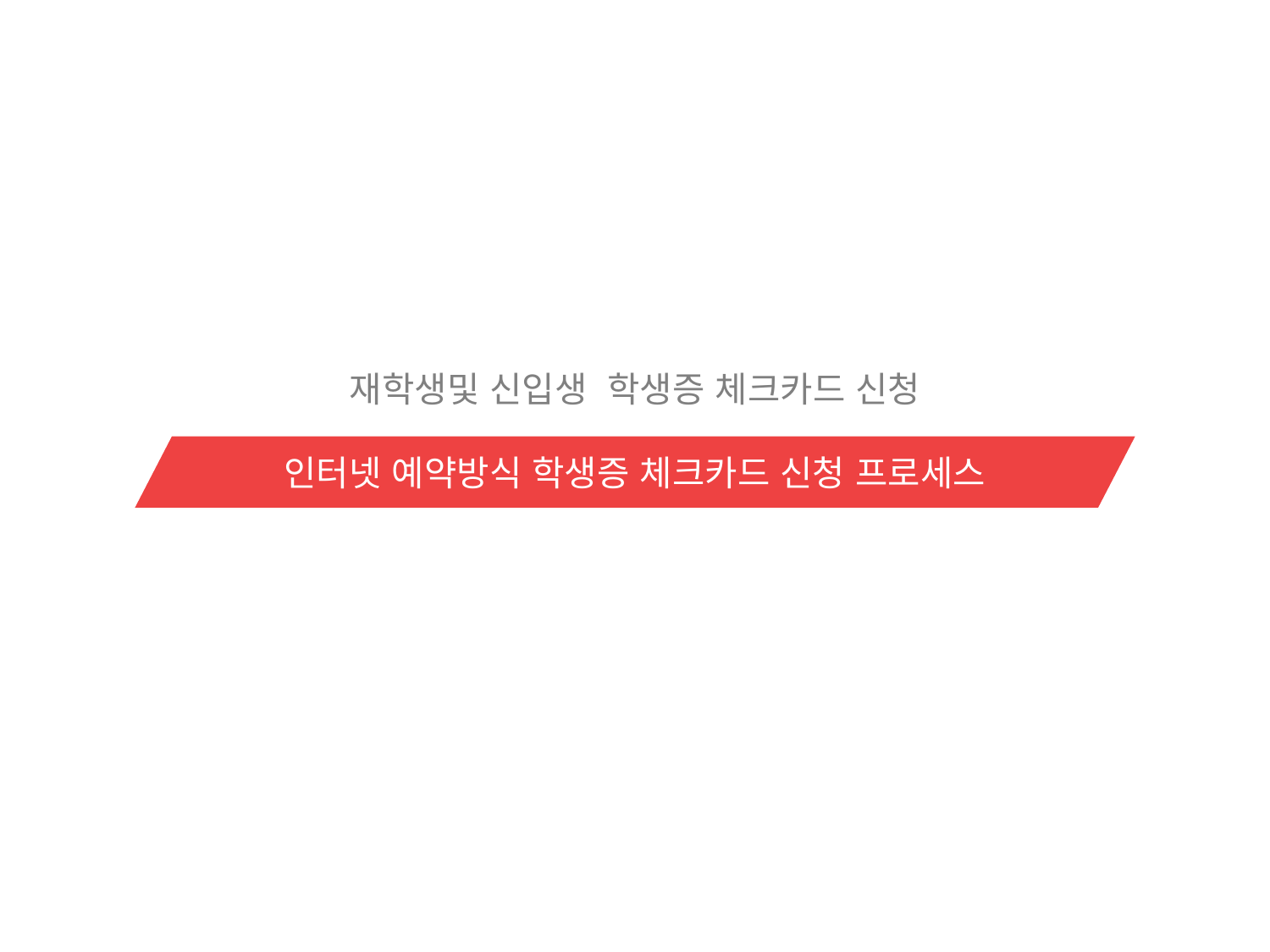

재학생및 신입생  학생증 체크카드 신청
인터넷 예약방식 학생증 체크카드 신청 프로세스